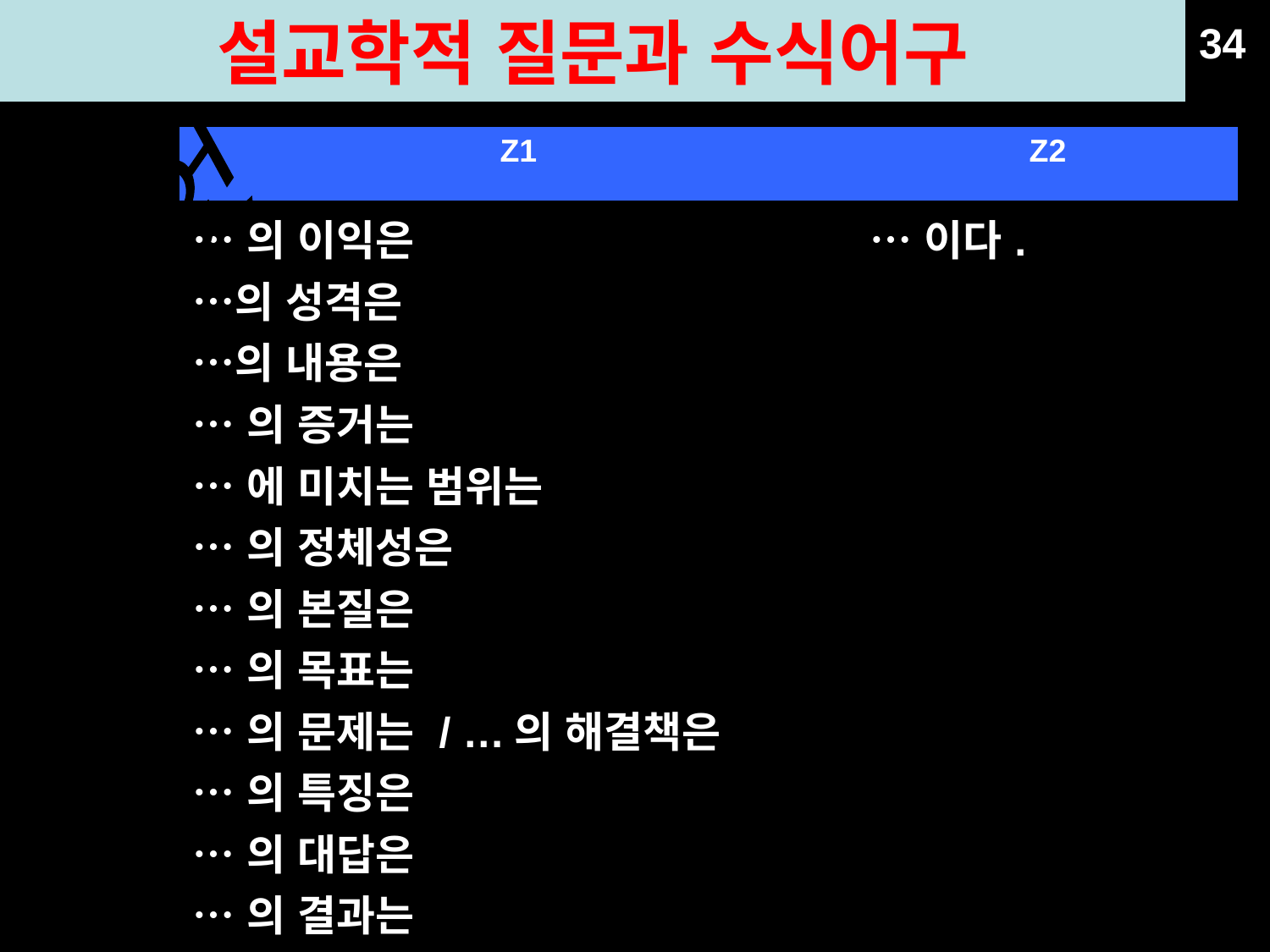

설교학적 질문과 수식어구
34
| Z1 | Z2 |
| --- | --- |
| …의 이익은 …의 성격은 …의 내용은 …의 증거는 …에 미치는 범위는 …의 정체성은 …의 본질은 …의 목표는 …의 문제는 / …의 해결책은 …의 특징은 …의 대답은 …의 결과는 …의 환경은 …의 시험은 | …이다. |
무엇